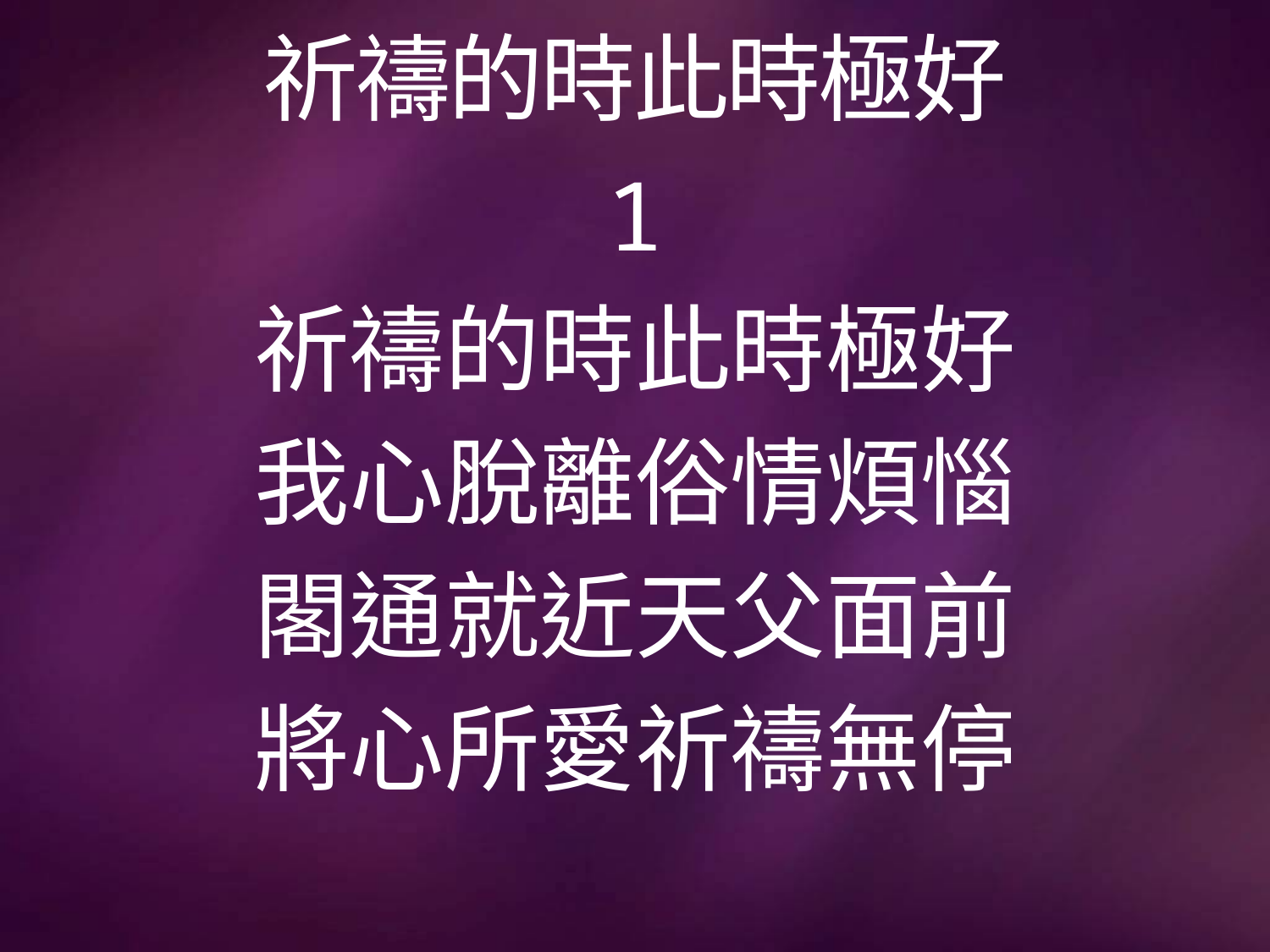

# 祈禱的時此時極好
1
祈禱的時此時極好
我心脫離俗情煩惱
閣通就近天父面前
將心所愛祈禱無停